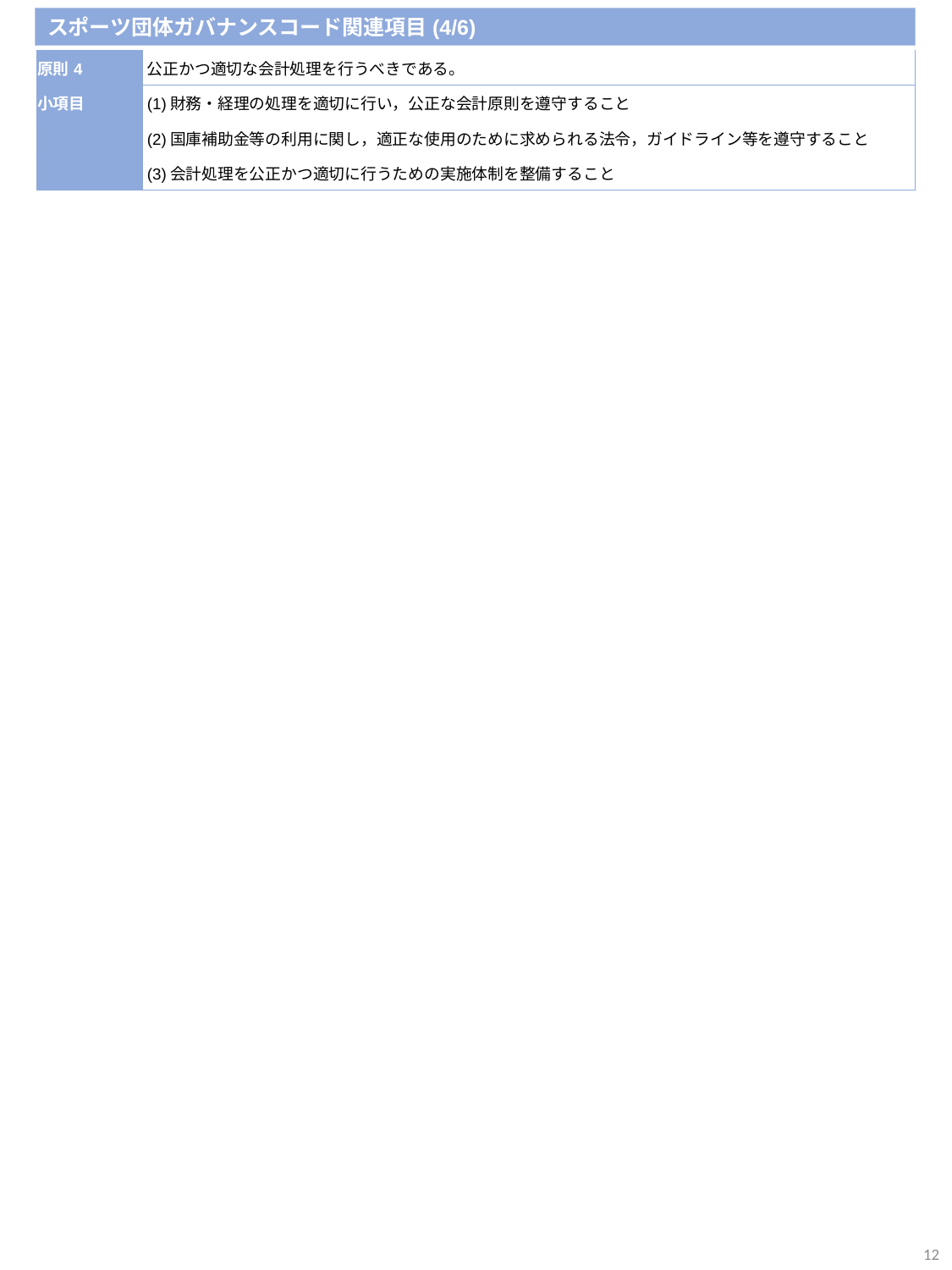

スポーツ団体ガバナンスコード関連項目(4/6)
| 原則4 |  |  | 公正かつ適切な会計処理を行うべきである。 |
| --- | --- | --- | --- |
| 小項目 |  |  | (1)財務・経理の処理を適切に行い，公正な会計原則を遵守すること |
|  |  |  | (2)国庫補助金等の利用に関し，適正な使用のために求められる法令，ガイドライン等を遵守すること |
|  |  |  | (3)会計処理を公正かつ適切に行うための実施体制を整備すること |
12